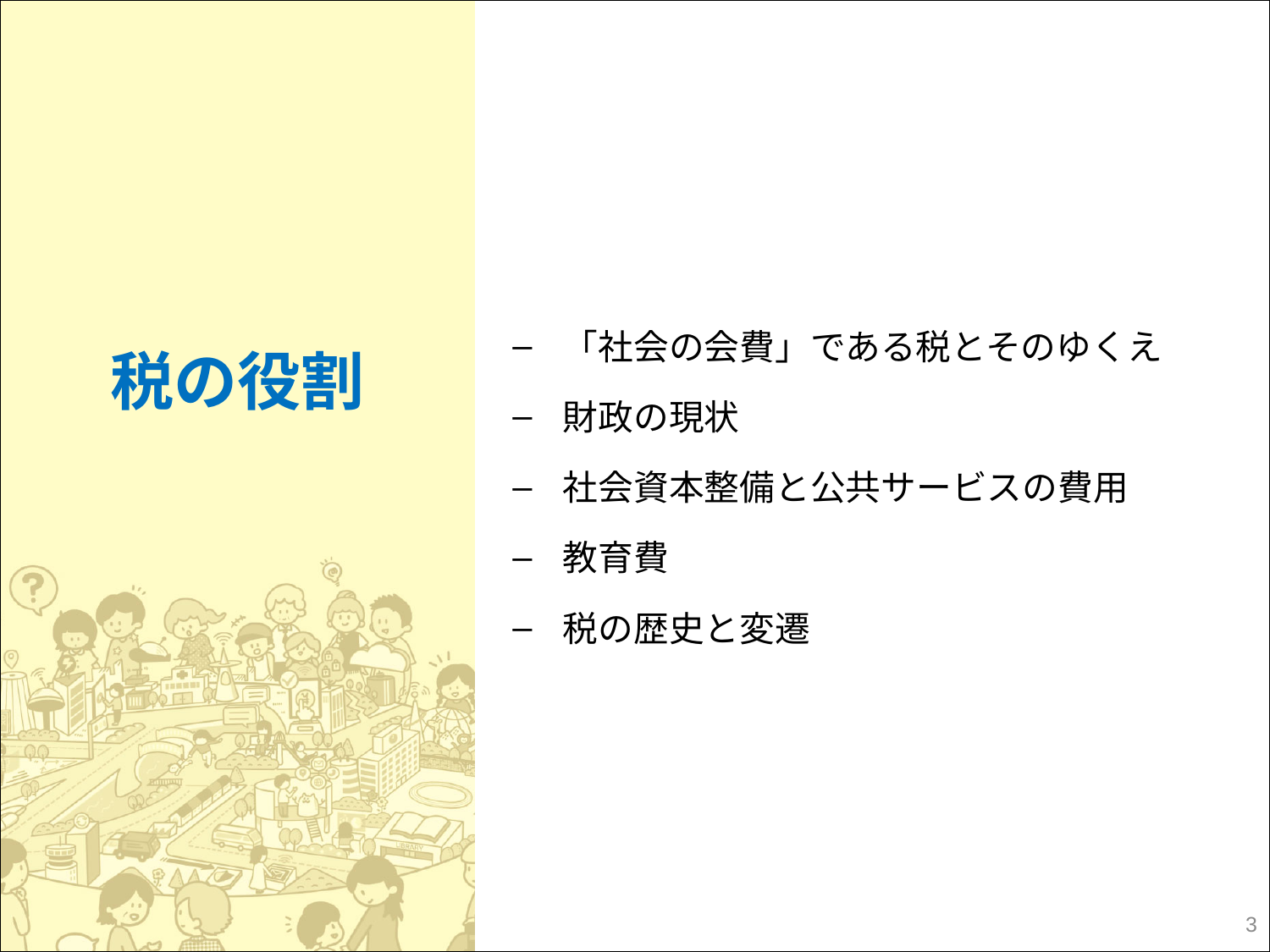

税の役割

「社会の会費」である税とそのゆくえ
財政の現状
社会資本整備と公共サービスの費用
教育費
税の歴史と変遷
3